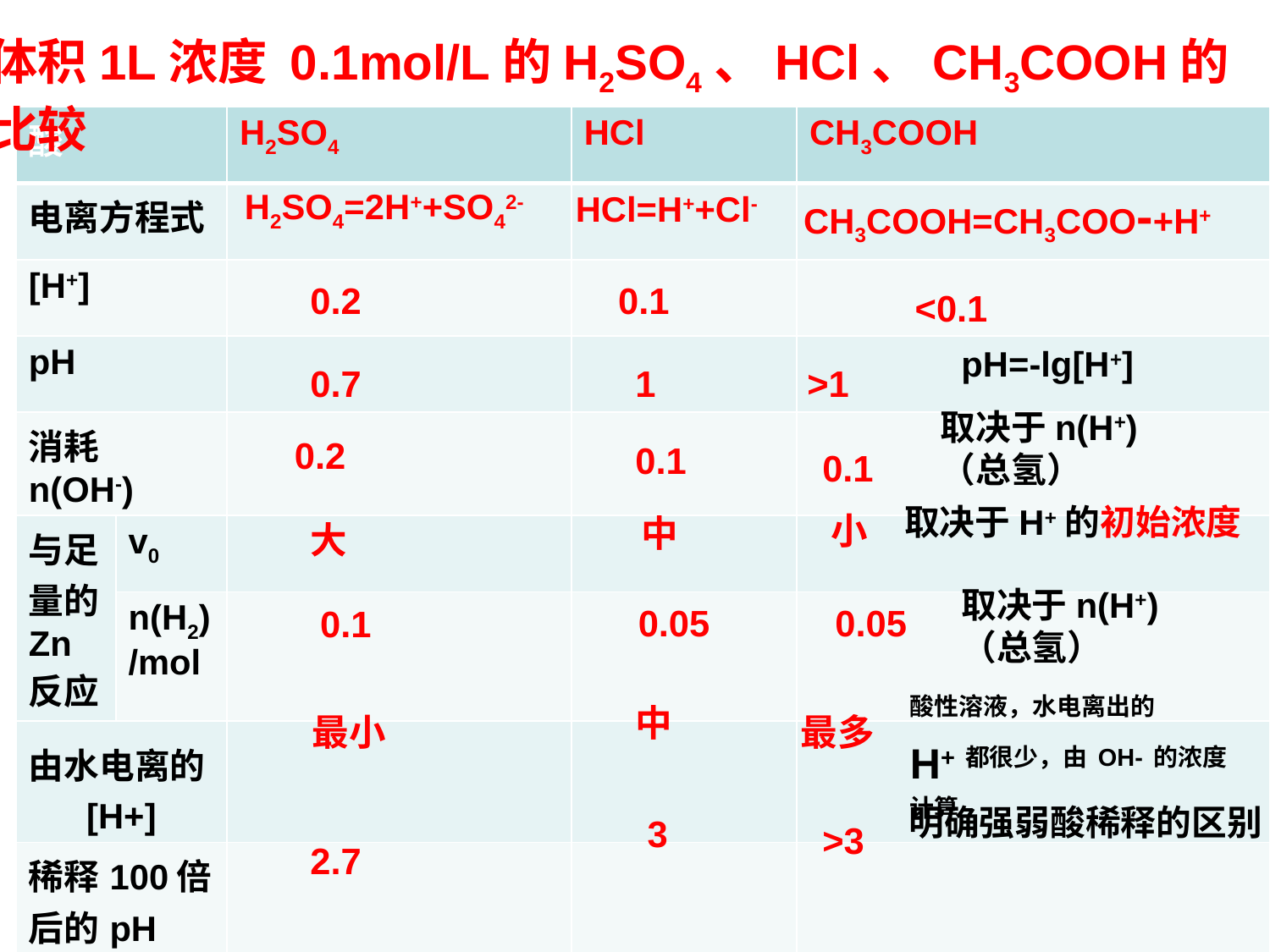

体积1L浓度 0.1mol/L的H2SO4、HCl、CH3COOH的比较
| 酸 |  | H2SO4 | HCl | CH3COOH |
| --- | --- | --- | --- | --- |
| 电离方程式 |  |  |  |  |
| [H+] |  |  |  |  |
| pH |  |  |  |  |
| 消耗n(OH-) |  |  |  |  |
| 与足量的Zn反应 | v0 |  |  |  |
|  | n(H2)/mol |  |  |  |
| 由水电离的[H+] |  |  |  |  |
| 稀释100倍后的pH |  |  |  |  |
H2SO4=2H++SO42-
CH3COOH=CH3COO-+H+
HCl=H++Cl-
0.2
0.1
<0.1
pH=-lg[H+]
0.7
1
>1
取决于n(H+)（总氢）
0.2
0.1
0.1
取决于H+的初始浓度
小
中
大
取决于n(H+)（总氢）
0.05
0.05
0.1
酸性溶液，水电离出的H+都很少，由OH-的浓度计算
中
最小
最多
明确强弱酸稀释的区别
3
>3
2.7